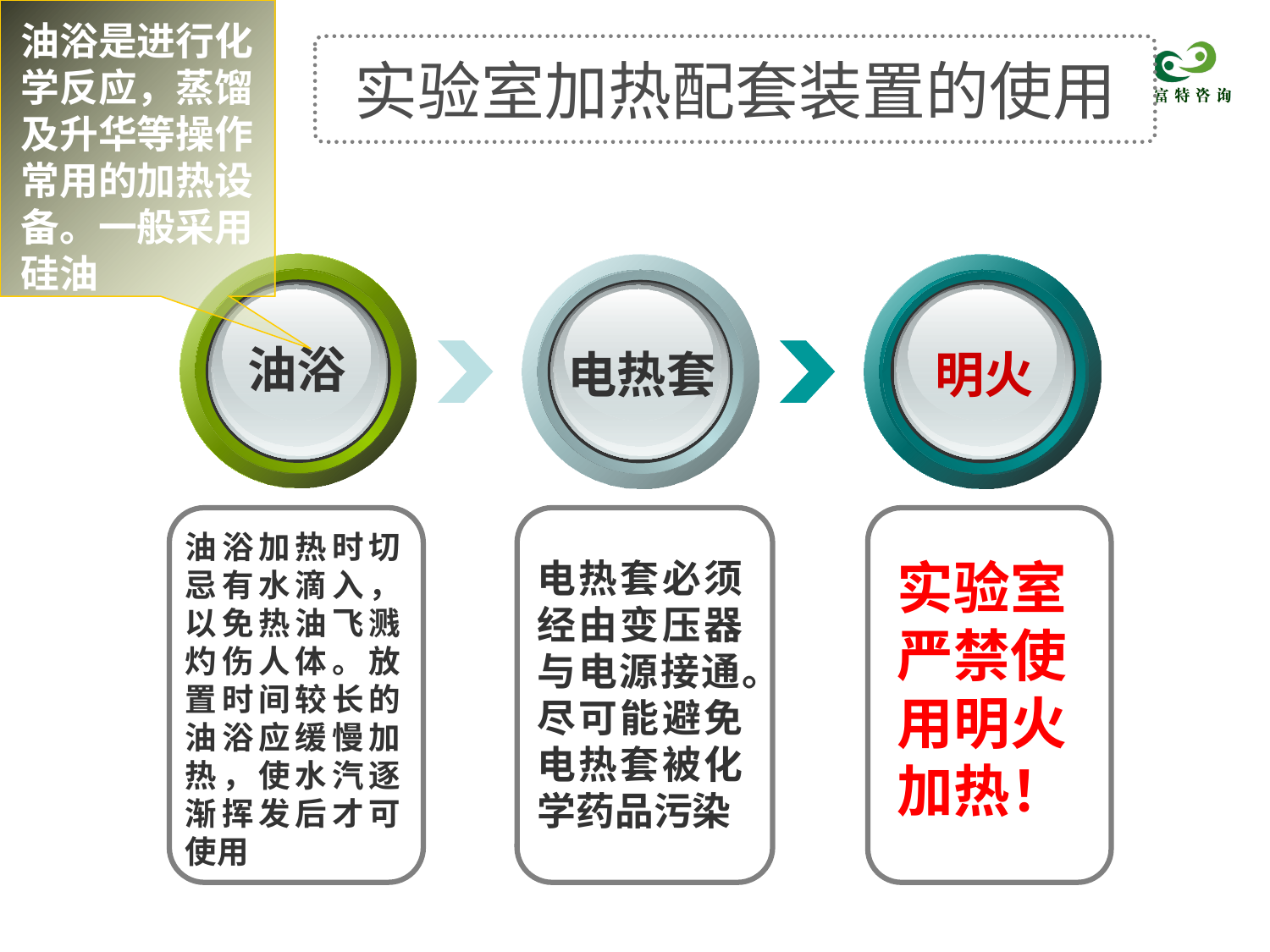

油浴是进行化学反应，蒸馏及升华等操作常用的加热设备。一般采用硅油
实验室加热配套装置的使用

油浴
电热套
明火

油浴加热时切忌有水滴入，以免热油飞溅灼伤人体。放置时间较长的油浴应缓慢加热，使水汽逐渐挥发后才可使用
实验室严禁使用明火加热！
电热套必须经由变压器与电源接通。尽可能避免电热套被化学药品污染